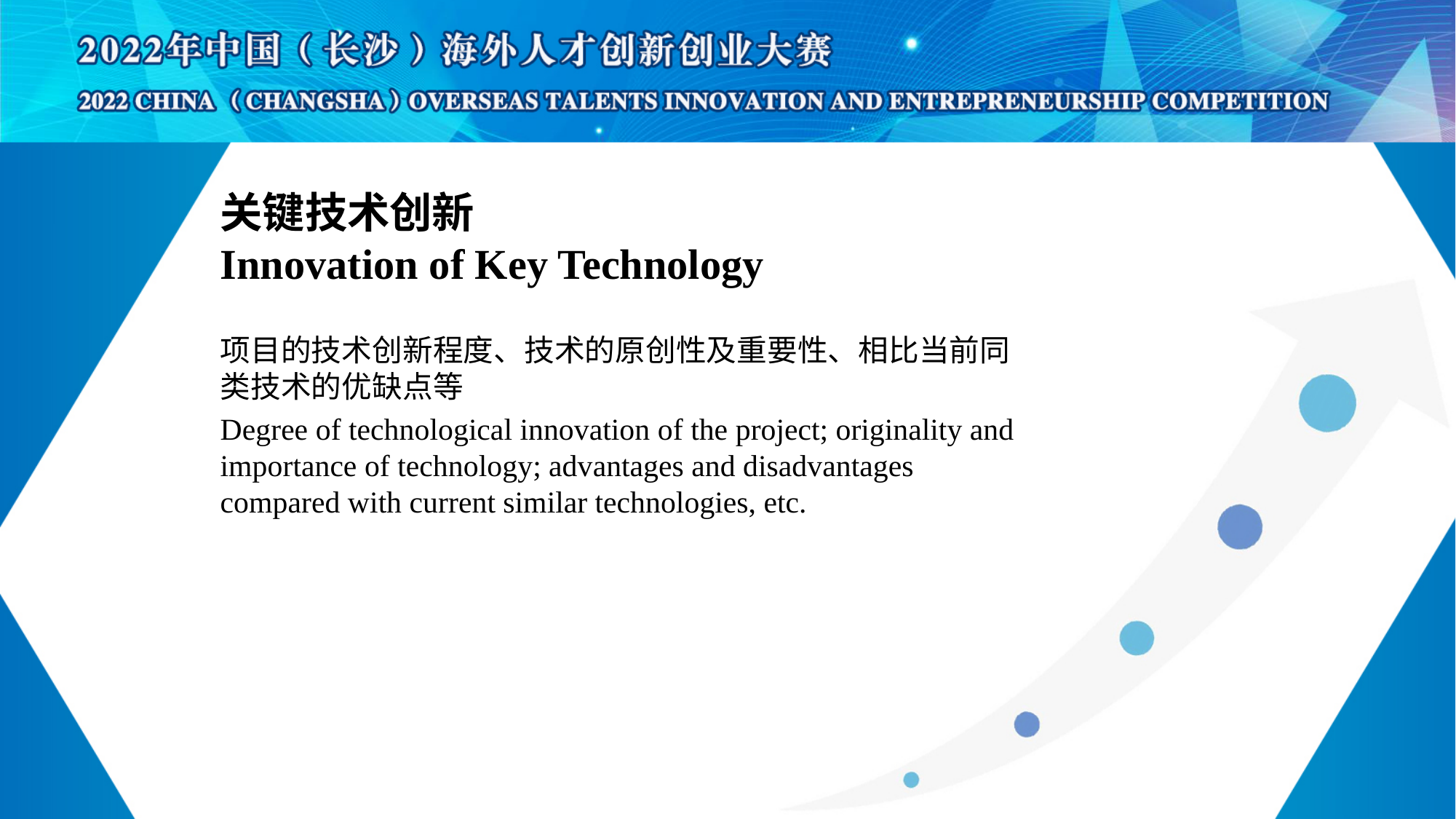

# 关键技术创新 Innovation of Key Technology
项目的技术创新程度、技术的原创性及重要性、相比当前同类技术的优缺点等
Degree of technological innovation of the project; originality and importance of technology; advantages and disadvantages compared with current similar technologies, etc.